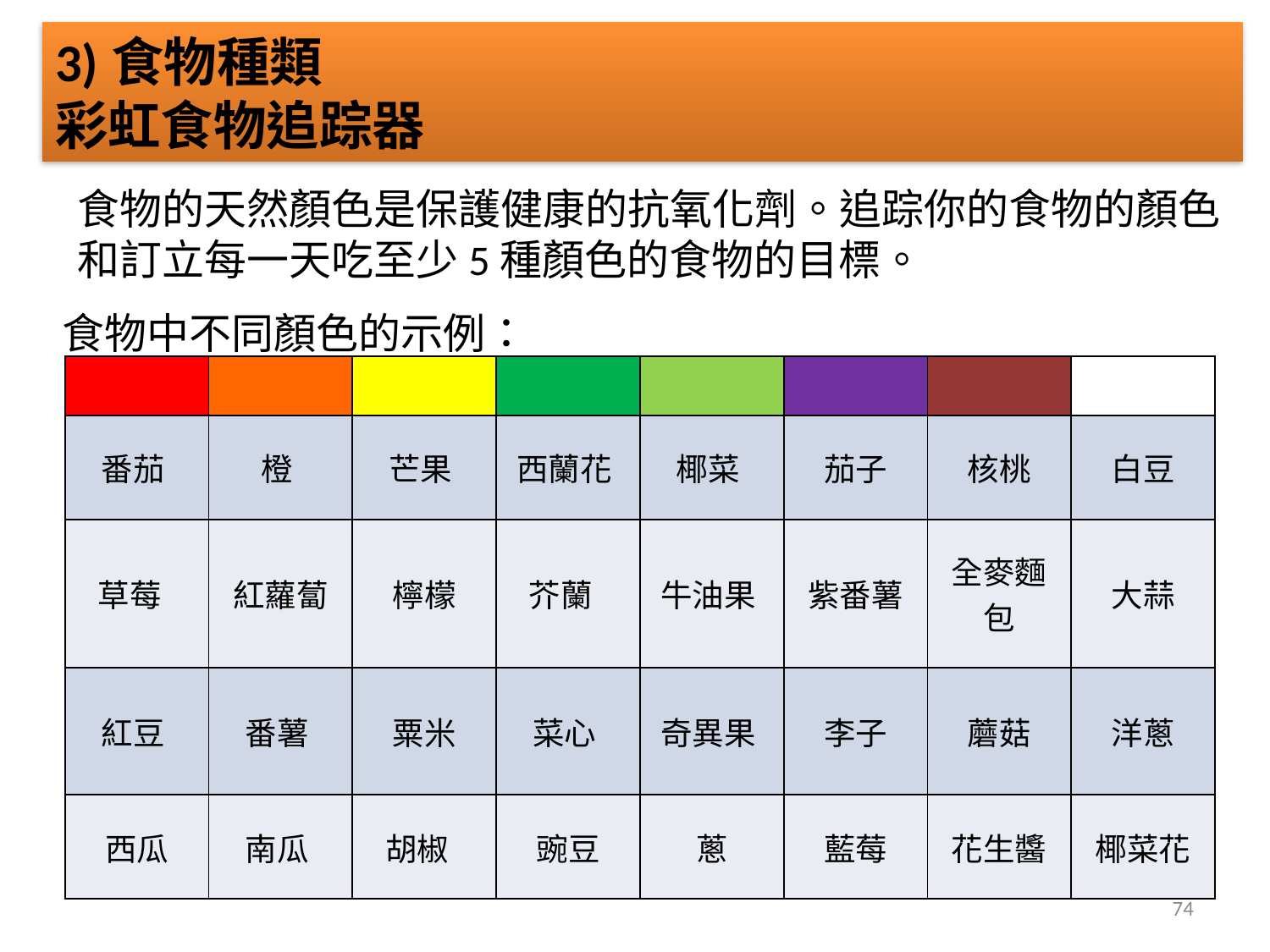

3)食物種類
彩虹食物追踪器
食物的天然顏色是保護健康的抗氧化劑。追踪你的食物的顏色和訂立每一天吃至少5種顏色的食物的目標。
食物中不同顏色的示例：
|  |  |  |  |  |  |  |  |
| --- | --- | --- | --- | --- | --- | --- | --- |
| 番茄 | 橙 | 芒果 | 西蘭花 | 椰菜 | 茄子 | 核桃 | 白豆 |
| 草莓 | 紅蘿蔔 | 檸檬 | 芥蘭 | 牛油果 | 紫番薯 | 全麥麵包 | 大蒜 |
| 紅豆 | 番薯 | 粟米 | 菜心 | 奇異果 | 李子 | 蘑菇 | 洋蔥 |
| 西瓜 | 南瓜 | 胡椒 | 豌豆 | 蔥 | 藍莓 | 花生醬 | 椰菜花 |
74